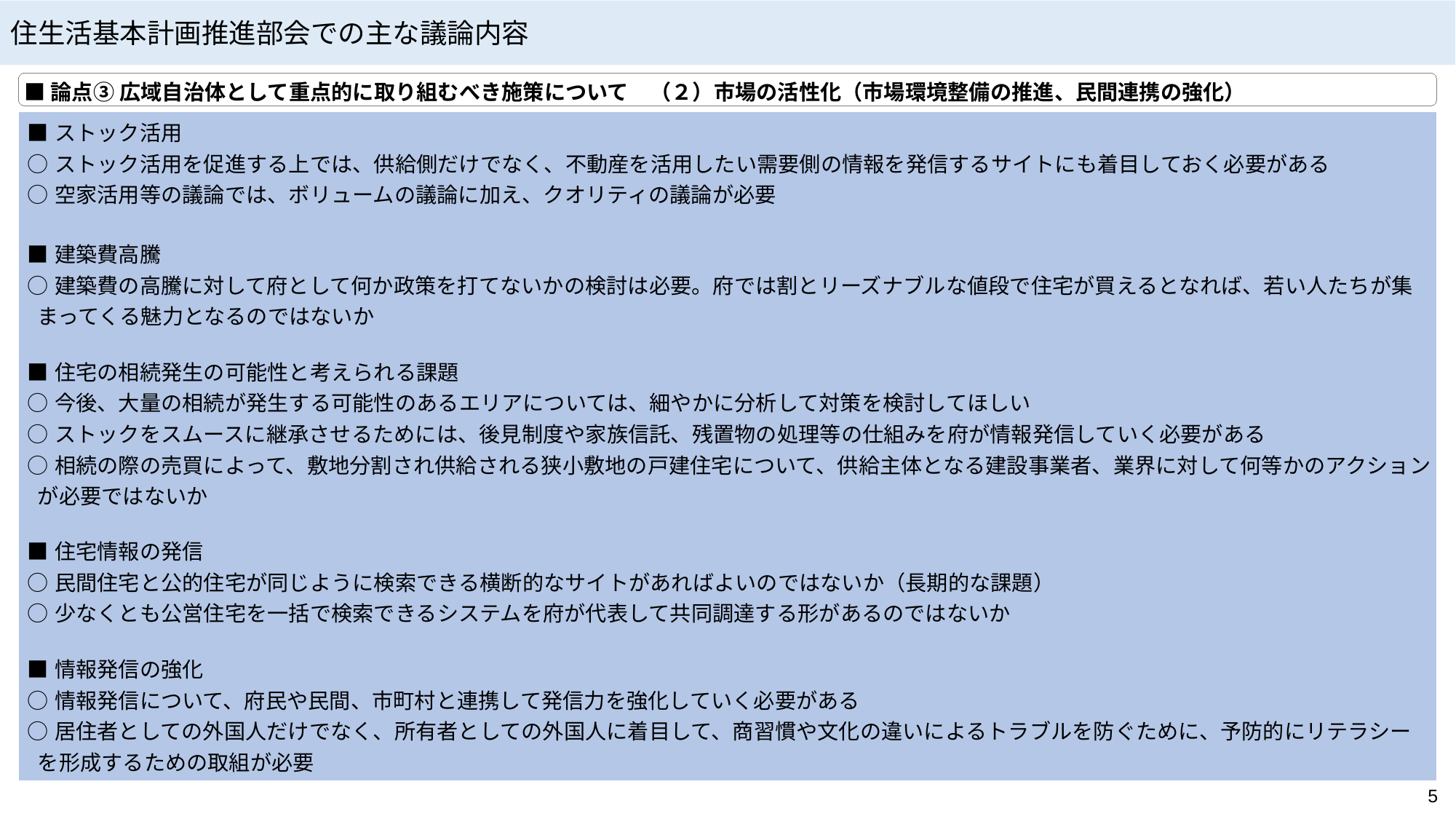

住生活基本計画推進部会での主な議論内容
■論点③ 広域自治体として重点的に取り組むべき施策について　（２）市場の活性化（市場環境整備の推進、民間連携の強化）
| ■ストック活用 ○ストック活用を促進する上では、供給側だけでなく、不動産を活用したい需要側の情報を発信するサイトにも着目しておく必要がある ○空家活用等の議論では、ボリュームの議論に加え、クオリティの議論が必要 ■建築費高騰 ○建築費の高騰に対して府として何か政策を打てないかの検討は必要。府では割とリーズナブルな値段で住宅が買えるとなれば、若い人たちが集まってくる魅力となるのではないか ■住宅の相続発生の可能性と考えられる課題 ○今後、大量の相続が発生する可能性のあるエリアについては、細やかに分析して対策を検討してほしい ○ストックをスムースに継承させるためには、後見制度や家族信託、残置物の処理等の仕組みを府が情報発信していく必要がある ○相続の際の売買によって、敷地分割され供給される狭小敷地の戸建住宅について、供給主体となる建設事業者、業界に対して何等かのアクションが必要ではないか ■住宅情報の発信 ○民間住宅と公的住宅が同じように検索できる横断的なサイトがあればよいのではないか（長期的な課題） ○少なくとも公営住宅を一括で検索できるシステムを府が代表して共同調達する形があるのではないか ■情報発信の強化 ○情報発信について、府民や民間、市町村と連携して発信力を強化していく必要がある ○居住者としての外国人だけでなく、所有者としての外国人に着目して、商習慣や文化の違いによるトラブルを防ぐために、予防的にリテラシーを形成するための取組が必要 |
| --- |
5